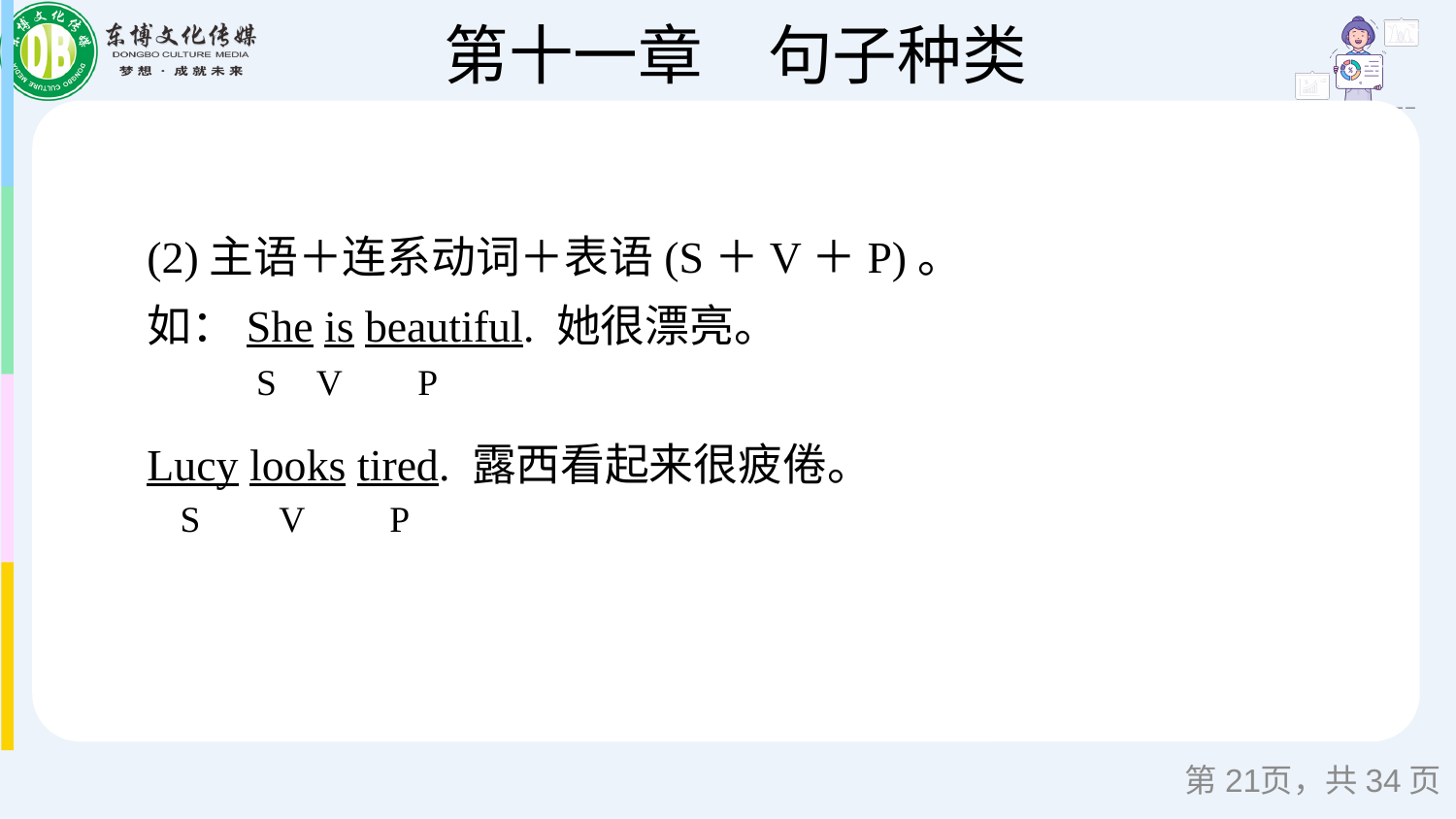

(2)主语＋连系动词＋表语(S＋V＋P)。
如：She is beautiful. 她很漂亮。

Lucy looks tired. 露西看起来很疲倦。
S
V
P
S
V
P
第21页，共34页